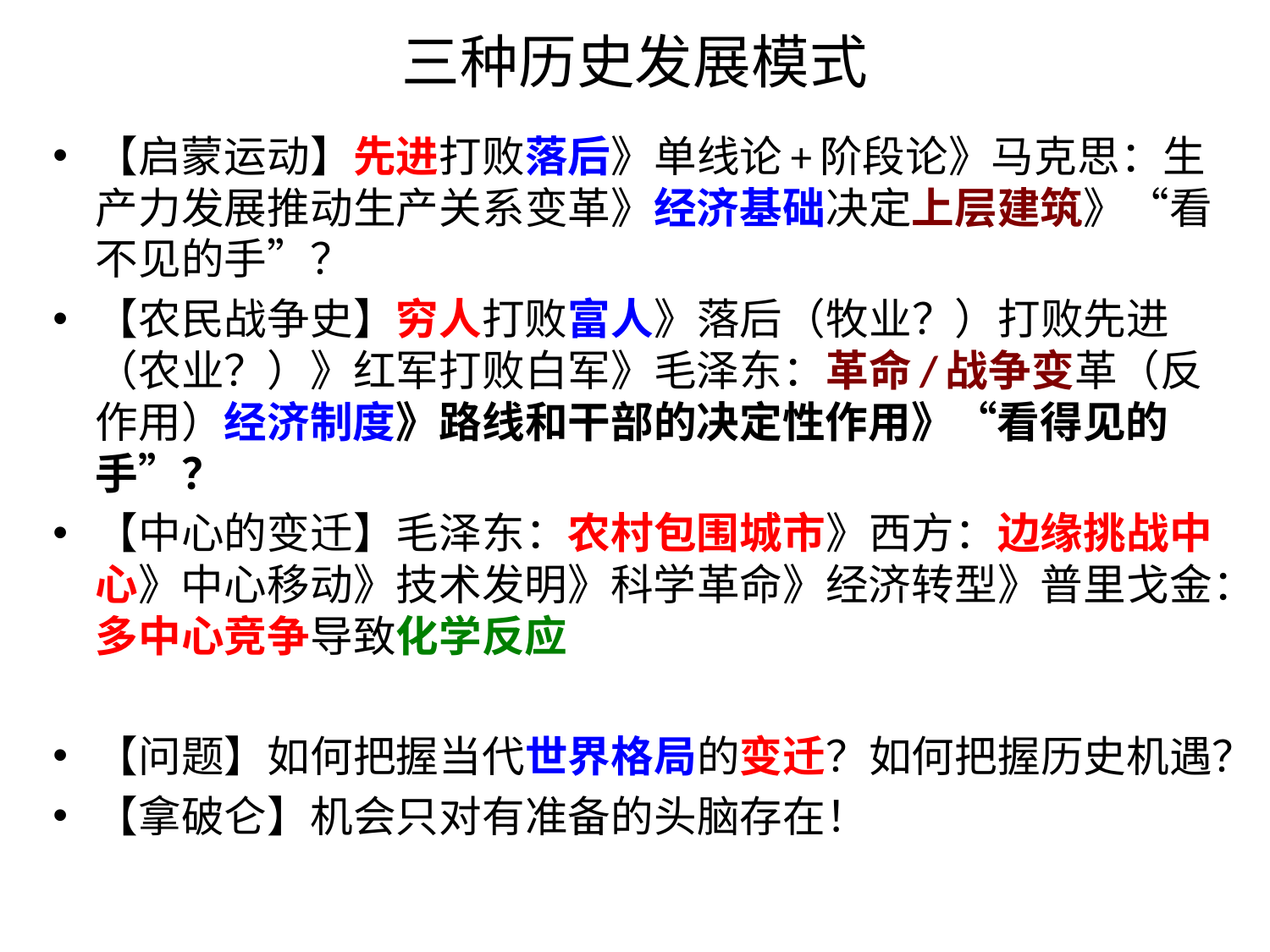

# 三种历史发展模式
【启蒙运动】先进打败落后》单线论+阶段论》马克思：生产力发展推动生产关系变革》经济基础决定上层建筑》“看不见的手”？
【农民战争史】穷人打败富人》落后（牧业？）打败先进（农业？）》红军打败白军》毛泽东：革命/战争变革（反作用）经济制度》路线和干部的决定性作用》“看得见的手”？
【中心的变迁】毛泽东：农村包围城市》西方：边缘挑战中心》中心移动》技术发明》科学革命》经济转型》普里戈金：多中心竞争导致化学反应

【问题】如何把握当代世界格局的变迁？如何把握历史机遇？
【拿破仑】机会只对有准备的头脑存在！